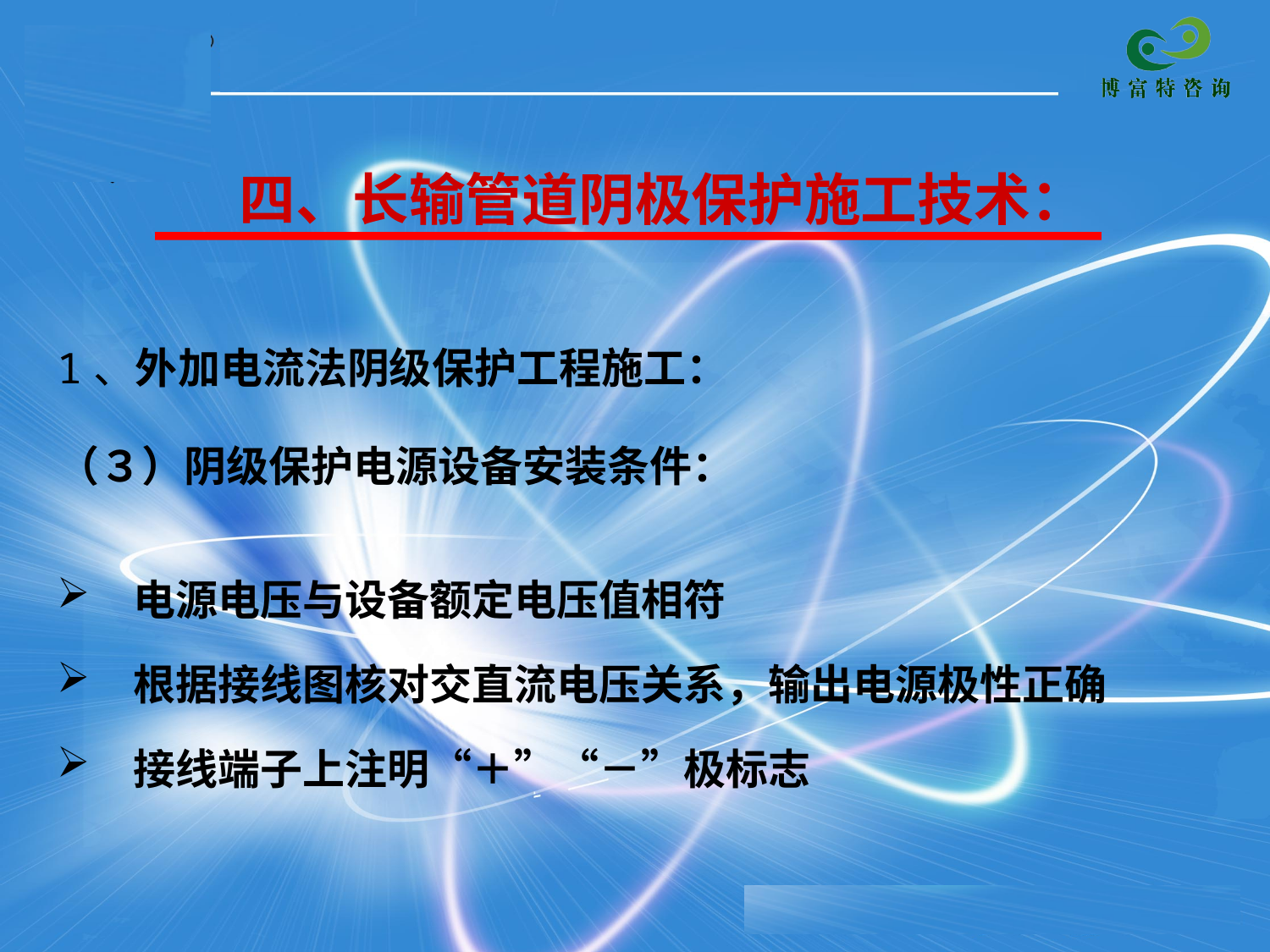

# 四、长输管道阴极保护施工技术：

1、外加电流法阴级保护工程施工：

（３）阴级保护电源设备安装条件：

　电源电压与设备额定电压值相符
　根据接线图核对交直流电压关系，输出电源极性正确
　接线端子上注明“＋”“－”极标志